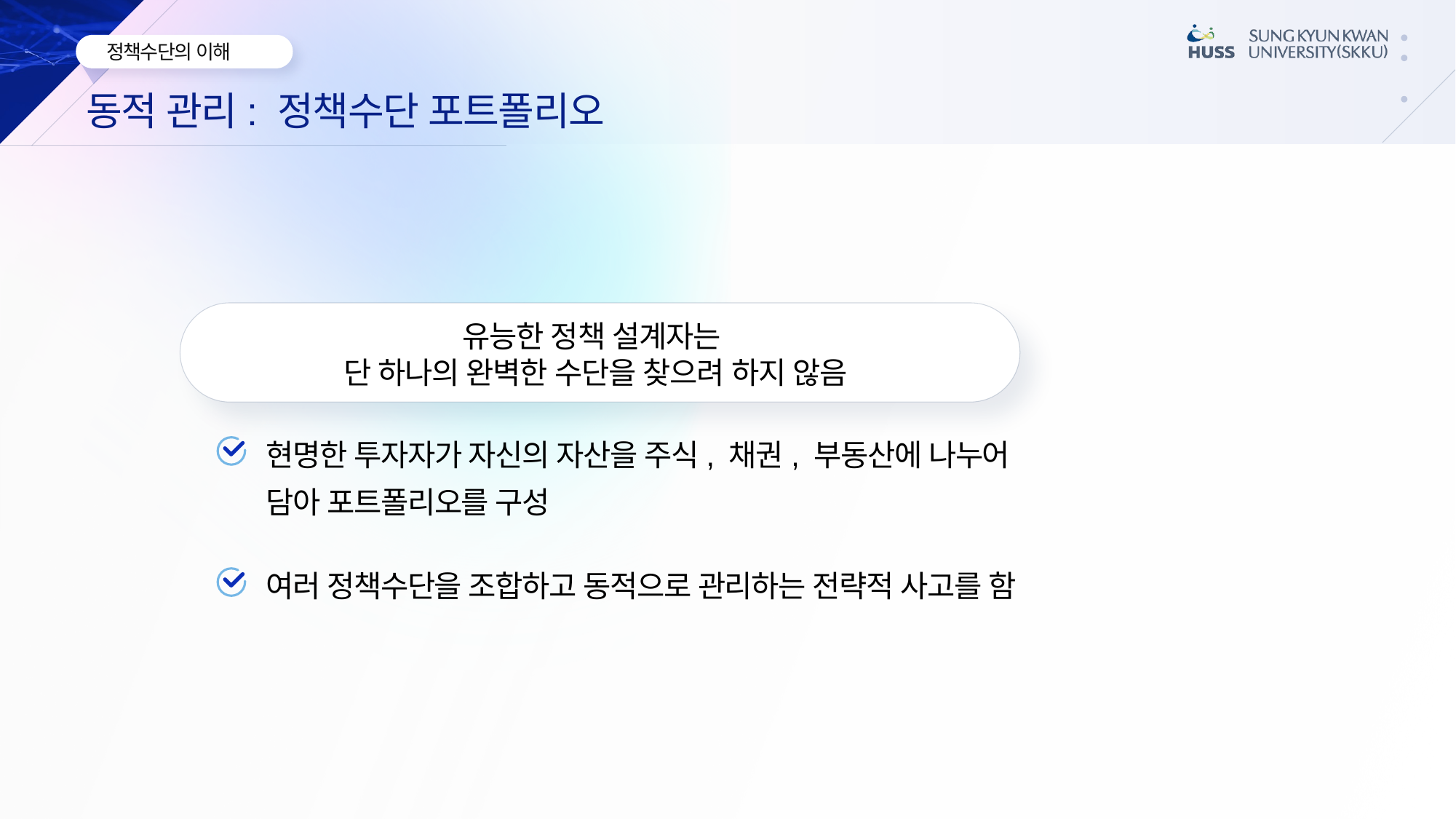

동적 관리: 정책수단 포트폴리오

유능한 정책 설계자는
단 하나의 완벽한 수단을 찾으려 하지 않음
현명한 투자자가 자신의 자산을 주식, 채권, 부동산에 나누어 담아 포트폴리오를 구성

여러 정책수단을 조합하고 동적으로 관리하는 전략적 사고를 함